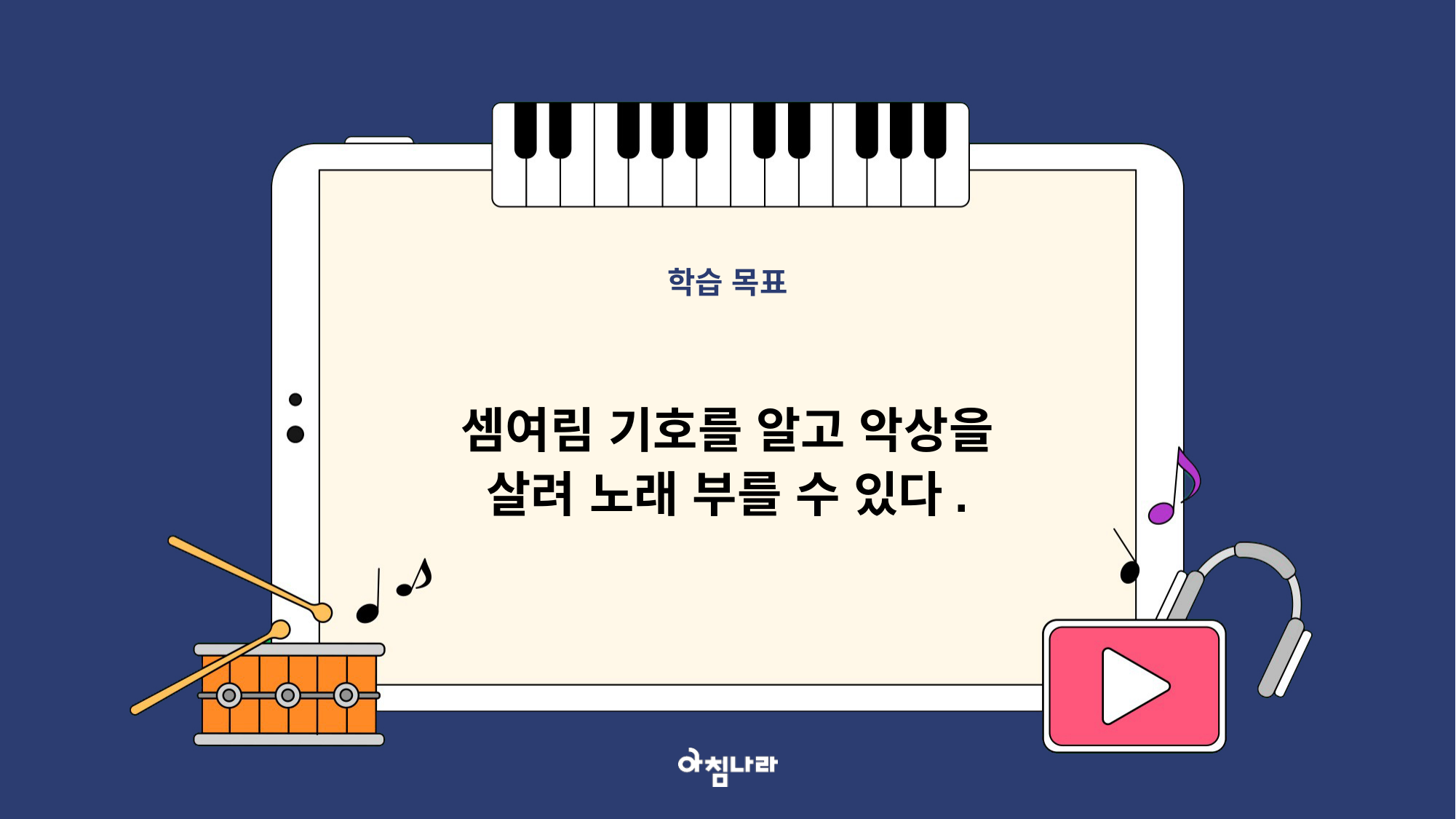

학습 목표
셈여림 기호를 알고 악상을 살려 노래 부를 수 있다.